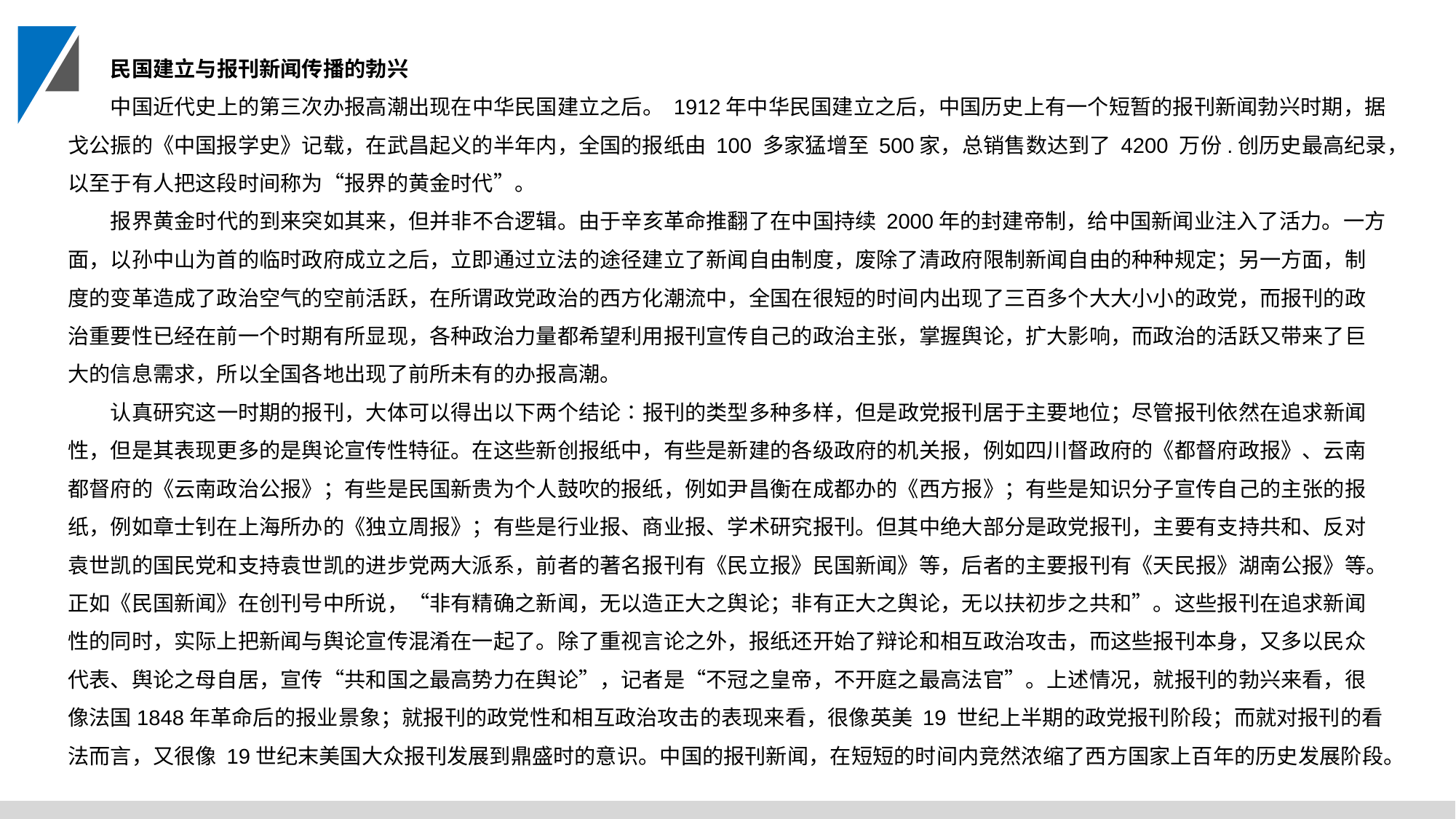

民国建立与报刊新闻传播的勃兴
中国近代史上的第三次办报高潮出现在中华民国建立之后。 1912年中华民国建立之后，中国历史上有一个短暂的报刊新闻勃兴时期，据戈公振的《中国报学史》记载，在武昌起义的半年内，全国的报纸由 100 多家猛增至 500家，总销售数达到了 4200 万份.创历史最高纪录，以至于有人把这段时间称为“报界的黄金时代”。
报界黄金时代的到来突如其来，但并非不合逻辑。由于辛亥革命推翻了在中国持续 2000年的封建帝制，给中国新闻业注入了活力。一方面，以孙中山为首的临时政府成立之后，立即通过立法的途径建立了新闻自由制度，废除了清政府限制新闻自由的种种规定；另一方面，制度的变革造成了政治空气的空前活跃，在所谓政党政治的西方化潮流中，全国在很短的时间内出现了三百多个大大小小的政党，而报刊的政治重要性已经在前一个时期有所显现，各种政治力量都希望利用报刊宣传自己的政治主张，掌握舆论，扩大影响，而政治的活跃又带来了巨大的信息需求，所以全国各地出现了前所未有的办报高潮。
认真研究这一时期的报刊，大体可以得出以下两个结论∶报刊的类型多种多样，但是政党报刊居于主要地位；尽管报刊依然在追求新闻性，但是其表现更多的是舆论宣传性特征。在这些新创报纸中，有些是新建的各级政府的机关报，例如四川督政府的《都督府政报》、云南都督府的《云南政治公报》；有些是民国新贵为个人鼓吹的报纸，例如尹昌衡在成都办的《西方报》；有些是知识分子宣传自己的主张的报纸，例如章士钊在上海所办的《独立周报》；有些是行业报、商业报、学术研究报刊。但其中绝大部分是政党报刊，主要有支持共和、反对袁世凯的国民党和支持袁世凯的进步党两大派系，前者的著名报刊有《民立报》民国新闻》等，后者的主要报刊有《天民报》湖南公报》等。正如《民国新闻》在创刊号中所说，“非有精确之新闻，无以造正大之舆论；非有正大之舆论，无以扶初步之共和”。这些报刊在追求新闻性的同时，实际上把新闻与舆论宣传混淆在一起了。除了重视言论之外，报纸还开始了辩论和相互政治攻击，而这些报刊本身，又多以民众代表、舆论之母自居，宣传“共和国之最高势力在舆论”，记者是“不冠之皇帝，不开庭之最高法官”。上述情况，就报刊的勃兴来看，很像法国1848年革命后的报业景象；就报刊的政党性和相互政治攻击的表现来看，很像英美 19 世纪上半期的政党报刊阶段；而就对报刊的看法而言，又很像 19世纪末美国大众报刊发展到鼎盛时的意识。中国的报刊新闻，在短短的时间内竞然浓缩了西方国家上百年的历史发展阶段。